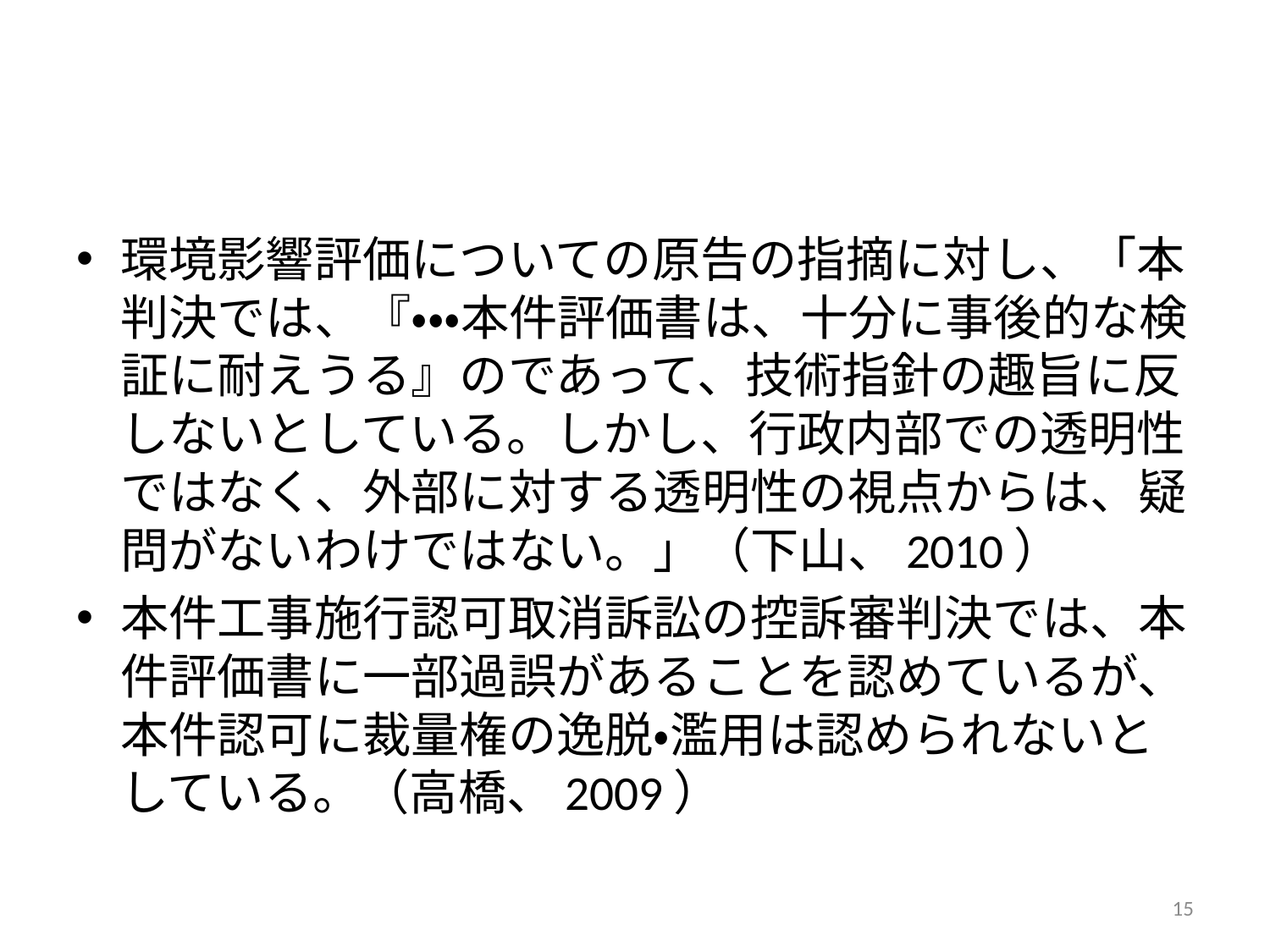

#
環境影響評価についての原告の指摘に対し、「本判決では、『・・・本件評価書は、十分に事後的な検証に耐えうる』のであって、技術指針の趣旨に反しないとしている。しかし、行政内部での透明性ではなく、外部に対する透明性の視点からは、疑問がないわけではない。」（下山、2010）
本件工事施行認可取消訴訟の控訴審判決では、本件評価書に一部過誤があることを認めているが、本件認可に裁量権の逸脱・濫用は認められないとしている。（高橋、2009）
15